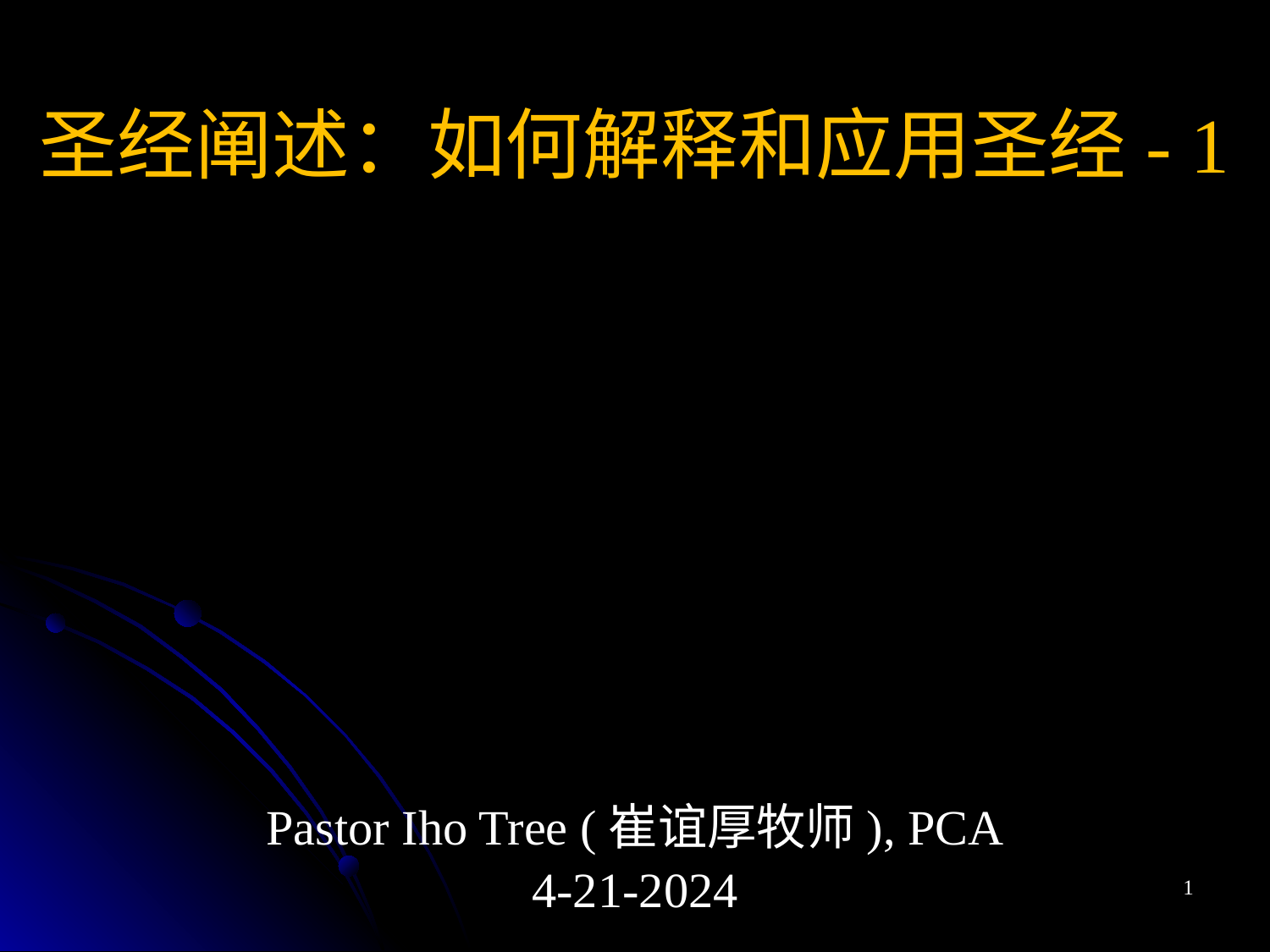

# 圣经阐述：如何解释和应用圣经- 1
Pastor Iho Tree (崔谊厚牧师), PCA
4-21-2024
1